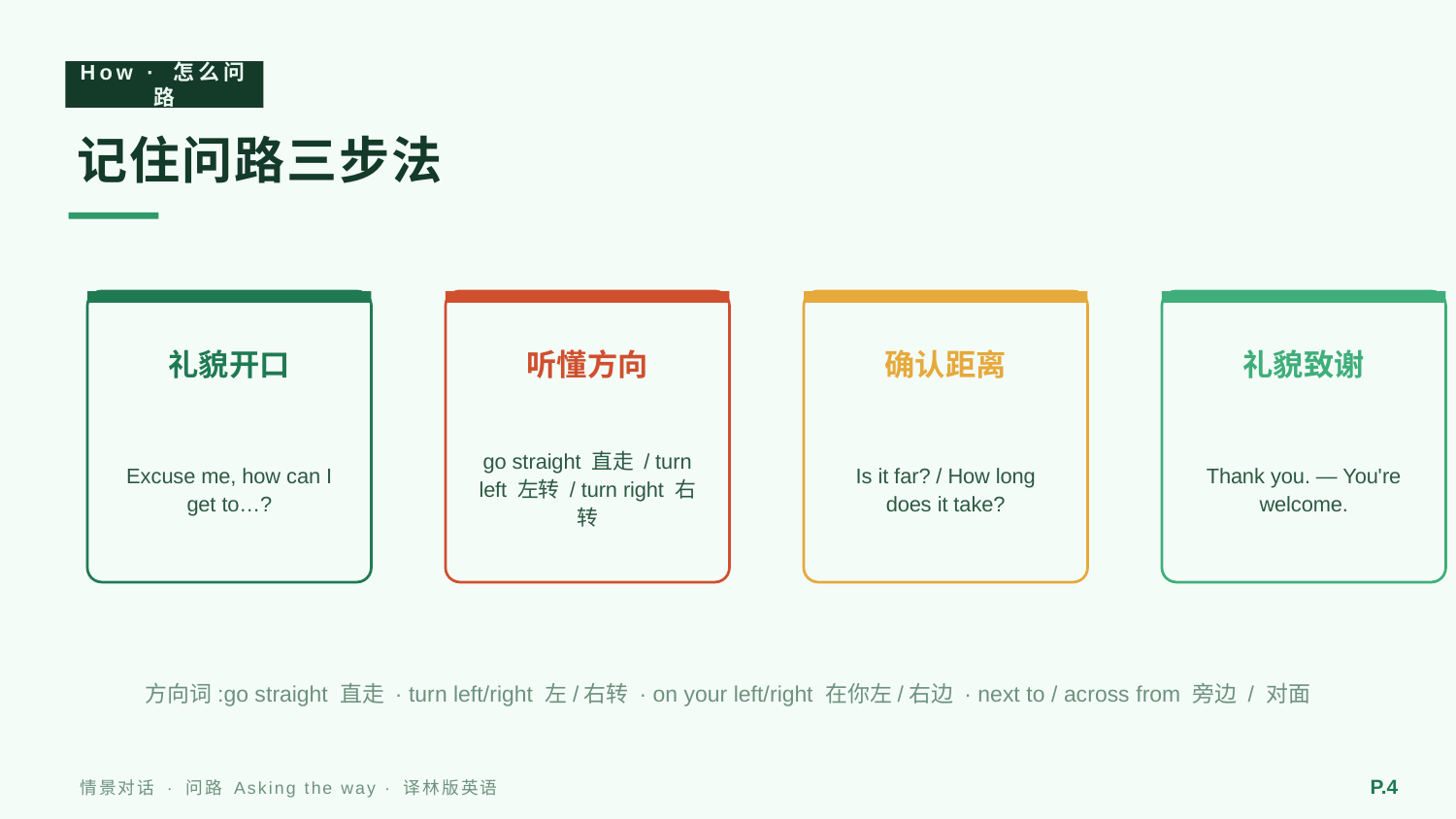

How · 怎么问路

记住问路三步法

礼貌开口
听懂方向
确认距离
礼貌致谢
Excuse me, how can I get to…?
go straight 直走 / turn left 左转 / turn right 右转
Is it far? / How long does it take?
Thank you. — You're welcome.
方向词:go straight 直走 · turn left/right 左/右转 · on your left/right 在你左/右边 · next to / across from 旁边 / 对面
P.4
情景对话 · 问路 Asking the way · 译林版英语